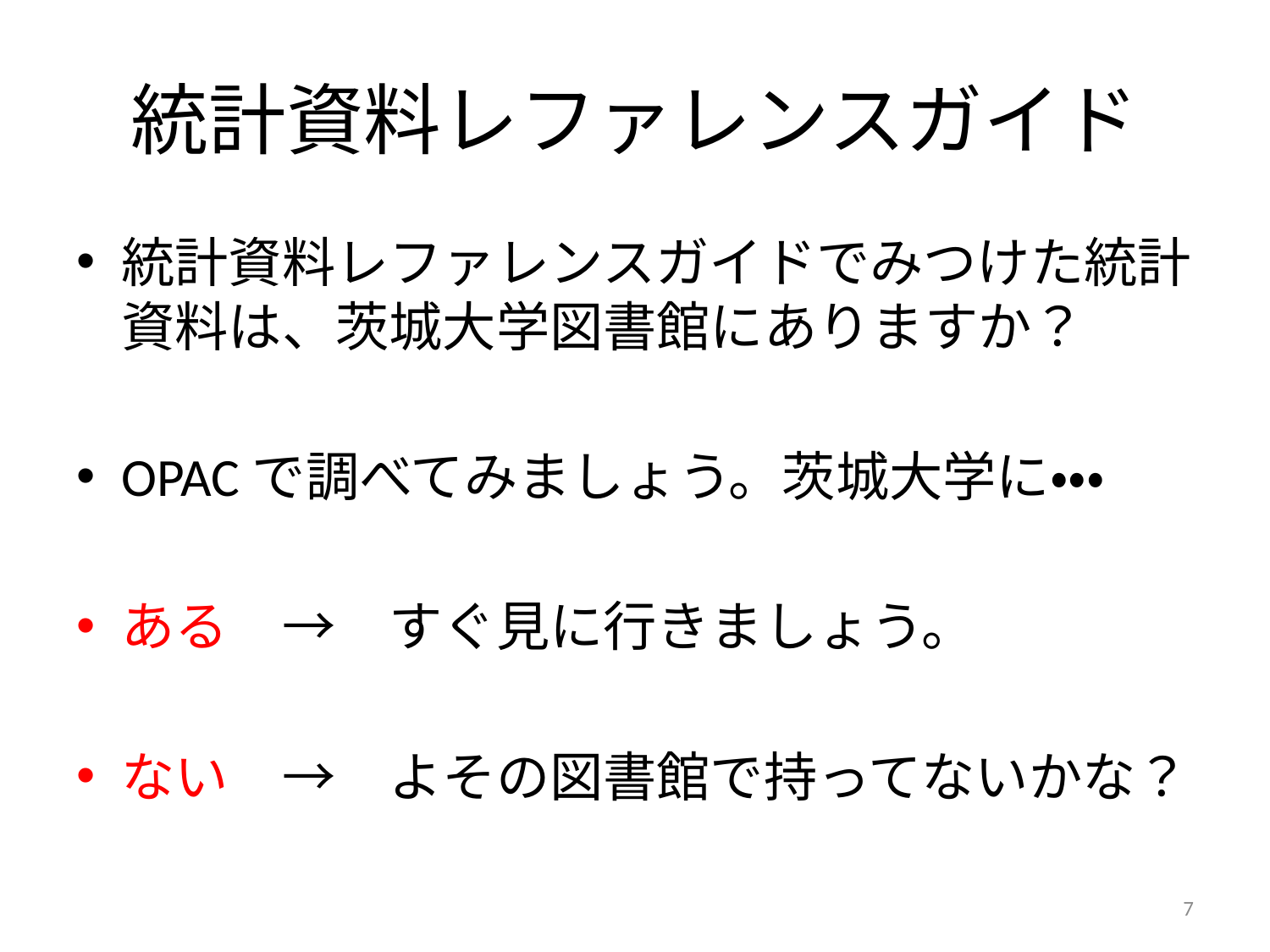

# 統計資料レファレンスガイド
統計資料レファレンスガイドでみつけた統計資料は、茨城大学図書館にありますか？

OPACで調べてみましょう。茨城大学に・・・

ある　→　すぐ見に行きましょう。

ない　→　よその図書館で持ってないかな？
7